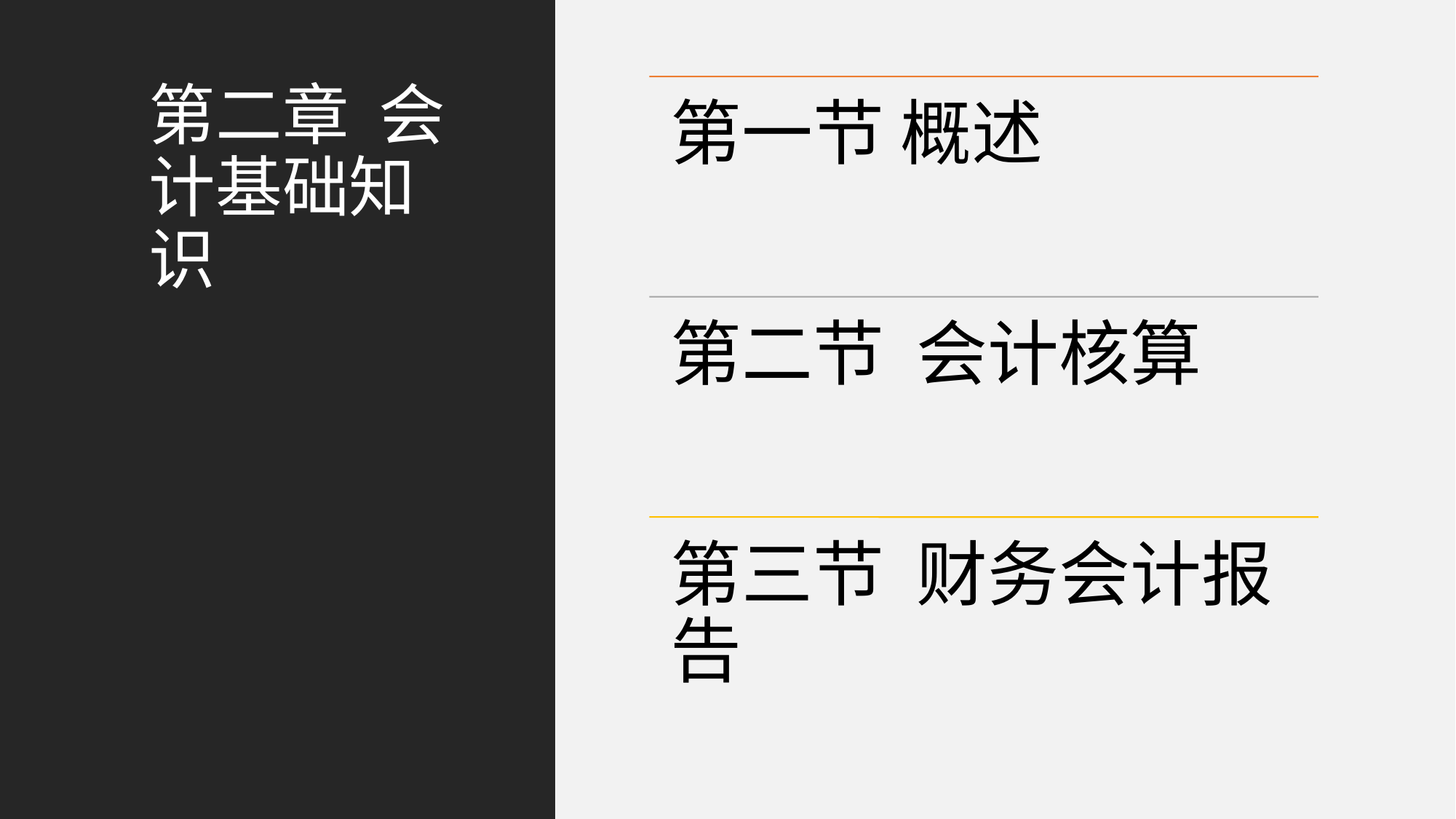

# 第二章  会计基础知识
第一节 概述
第二节  会计核算
第三节  财务会计报告